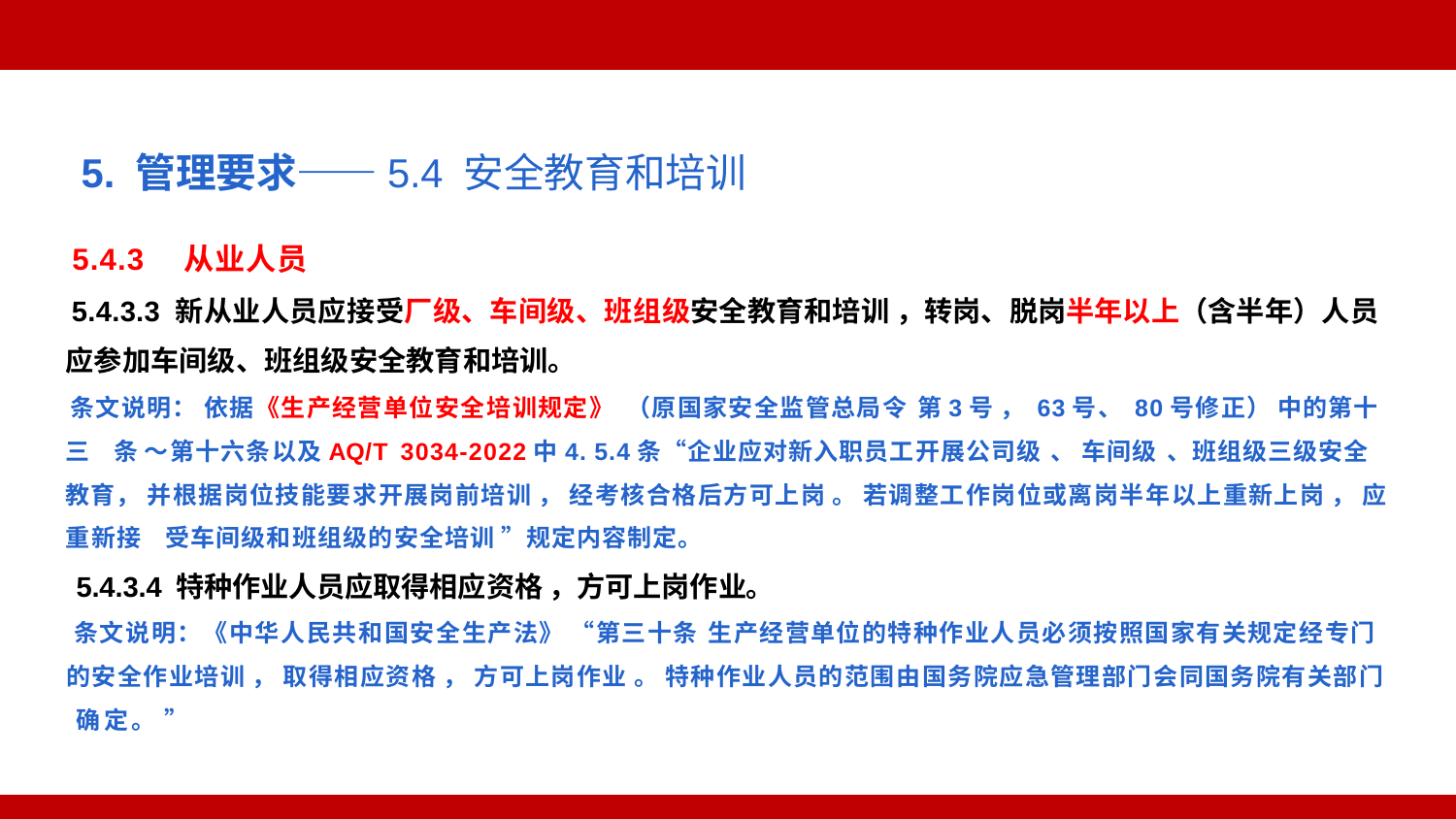

5. 管理要求——5.4 安全教育和培训

5.4.3   从业人员
5.4.3.3 新从业人员应接受厂级、车间级、班组级安全教育和培训 ，转岗、脱岗半年以上（含半年）人员   应参加车间级、班组级安全教育和培训。
条文说明： 依据《生产经营单位安全培训规定》 （原国家安全监管总局令 第3号 ， 63号、 80号修正） 中的第十三    条 ～第十六条以及AQ/T 3034-2022中4. 5.4条“企业应对新入职员工开展公司级 、 车间级 、班组级三级安全教育， 并根据岗位技能要求开展岗前培训 ， 经考核合格后方可上岗 。 若调整工作岗位或离岗半年以上重新上岗 ， 应重新接    受车间级和班组级的安全培训 ”规定内容制定。
5.4.3.4 特种作业人员应取得相应资格 ，方可上岗作业。
条文说明：《中华人民共和国安全生产法》 “第三十条 生产经营单位的特种作业人员必须按照国家有关规定经专门
的安全作业培训 ， 取得相应资格 ， 方可上岗作业 。 特种作业人员的范围由国务院应急管理部门会同国务院有关部门    确定。 ”